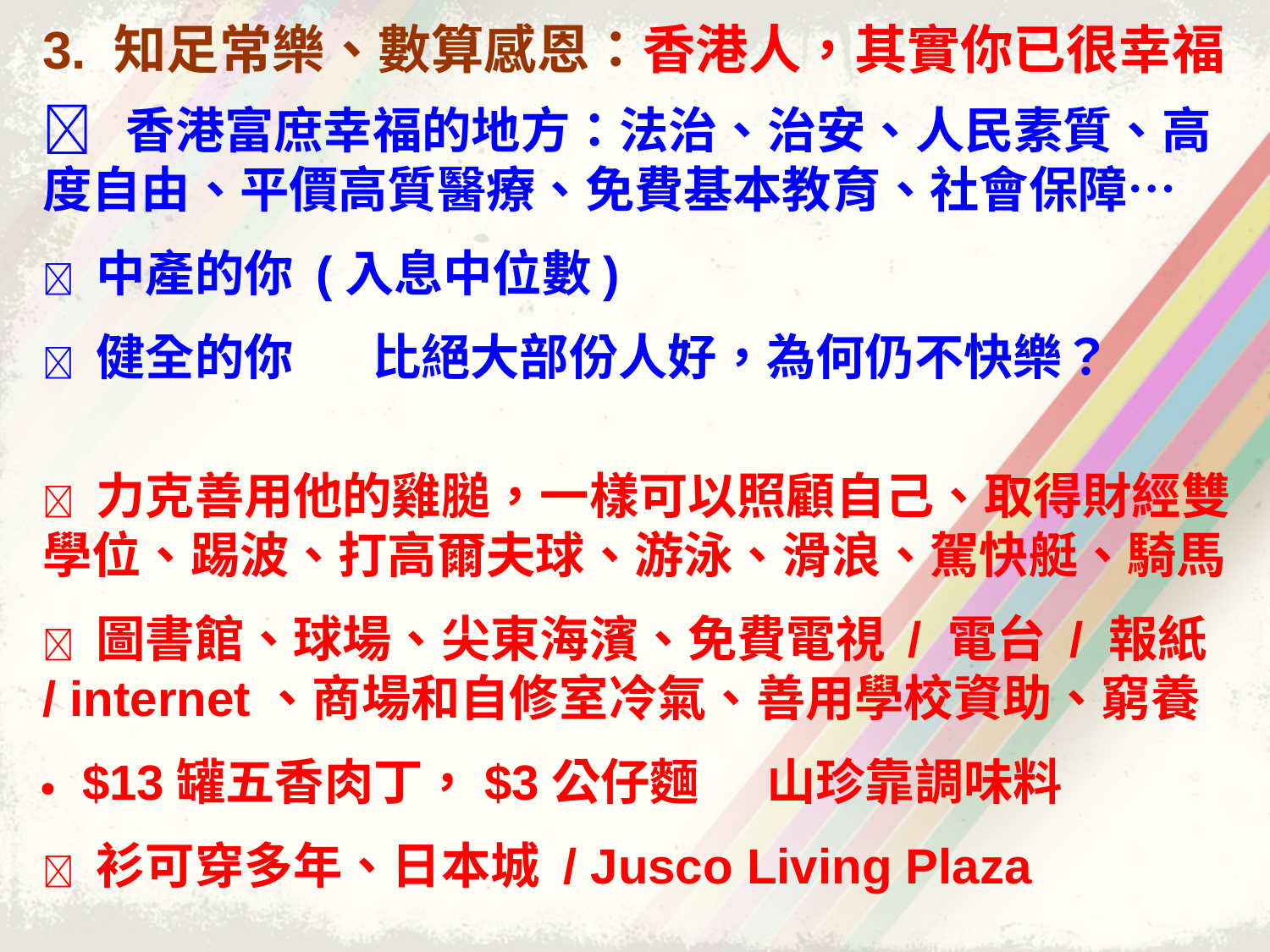

3. 知足常樂、數算感恩：香港人，其實你已很幸福
•  香港富庶幸福的地方：法治、治安、人民素質、高度自由、平價高質醫療、免費基本教育、社會保障…
•  中產的你 (入息中位數)
•  健全的你       比絕大部份人好，為何仍不快樂？

•  力克善用他的雞膇，一樣可以照顧自己、取得財經雙學位、踢波、打高爾夫球、游泳、滑浪、駕快艇、騎馬
•  圖書館、球場、尖東海濱、免費電視 / 電台 / 報紙 / internet、商場和自修室冷氣、善用學校資助、窮養
•   $13罐五香肉丁，$3公仔麵      山珍靠調味料
•  衫可穿多年、日本城 / Jusco Living Plaza